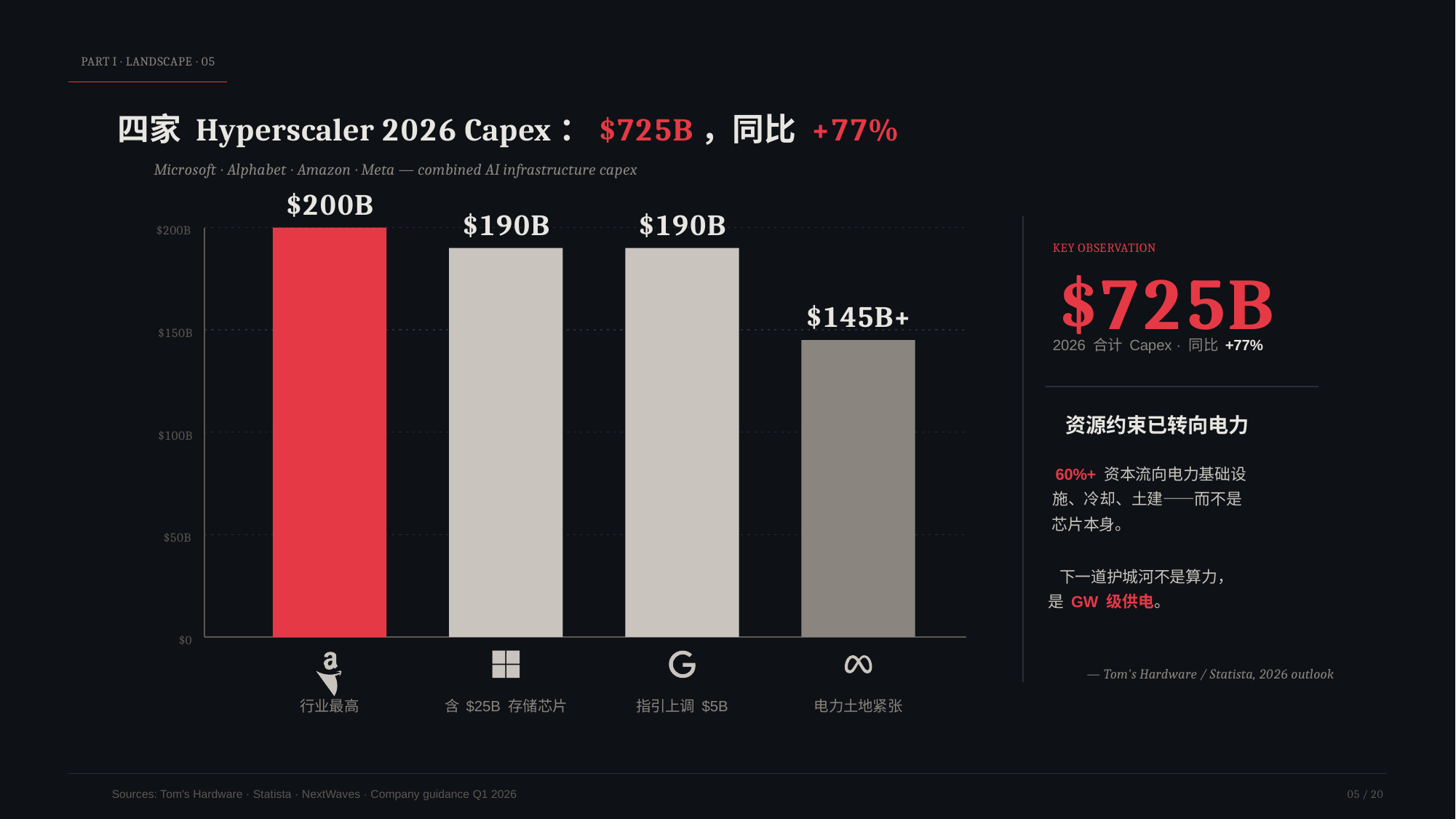

PART I · LANDSCAPE · 05

四家 Hyperscaler 2026 Capex：$725B，同比 +77%
Microsoft · Alphabet · Amazon · Meta — combined AI infrastructure capex
$200B

行业最高
$190B

含 $25B 存储芯片
$190B

指引上调 $5B
$200B

$145B+

电力土地紧张
$150B

$100B

$50B

$0

KEY OBSERVATION
$725B
2026 合计 Capex · 同比 +77%

资源约束已转向电力
60%+ 资本流向电力基础设
施、冷却、土建——而不是
芯片本身。
下一道护城河不是算力，
是 GW 级供电。
— Tom's Hardware / Statista, 2026 outlook

Sources: Tom's Hardware · Statista · NextWaves · Company guidance Q1 2026
05 / 20